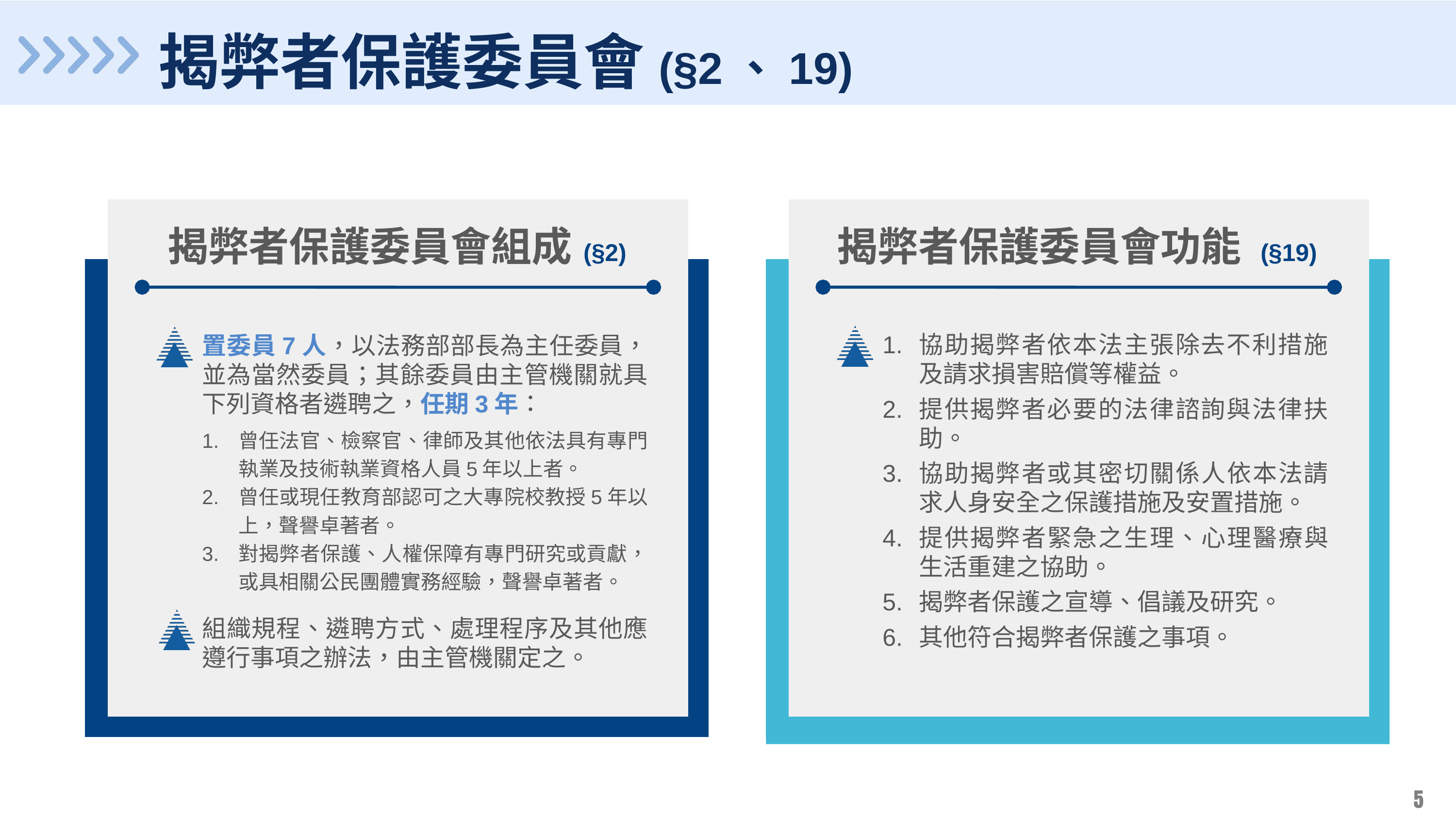

揭弊者保護委員會(§2、19)

揭弊者保護委員會組成 (§2)
揭弊者保護委員會功能 (§19)

協助揭弊者依本法主張除去不利措施及請求損害賠償等權益。
提供揭弊者必要的法律諮詢與法律扶助。
協助揭弊者或其密切關係人依本法請求人身安全之保護措施及安置措施。
提供揭弊者緊急之生理、心理醫療與生活重建之協助。
揭弊者保護之宣導、倡議及研究。
其他符合揭弊者保護之事項。
置委員7人，以法務部部長為主任委員，並為當然委員；其餘委員由主管機關就具下列資格者遴聘之，任期3年：
曾任法官、檢察官、律師及其他依法具有專門執業及技術執業資格人員5年以上者。
曾任或現任教育部認可之大專院校教授5年以上，聲譽卓著者。
對揭弊者保護、人權保障有專門研究或貢獻，或具相關公民團體實務經驗，聲譽卓著者。

組織規程、遴聘方式、處理程序及其他應遵行事項之辦法，由主管機關定之。

5